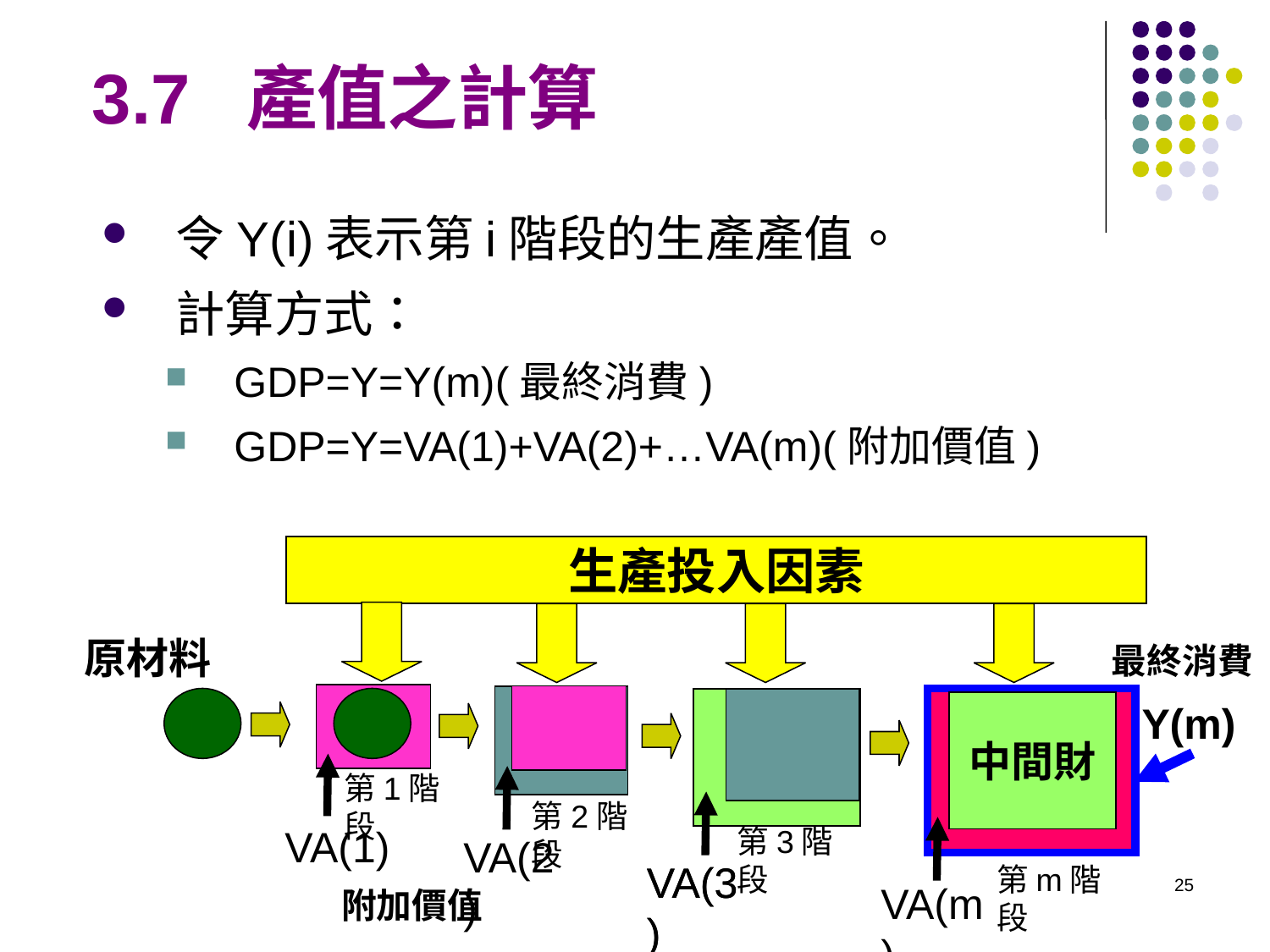

# 3.7  產值之計算
令Y(i)表示第i階段的生產產值。
計算方式：
GDP=Y=Y(m)(最終消費)
GDP=Y=VA(1)+VA(2)+…VA(m)(附加價值)
生產投入因素

原材料
最終消費

Y(m)
中間財

第1階段

第2階段

VA(1)
第3階段

VA(2)
VA(3)
VA(3)
第m階段
25
VA(m)
附加價值